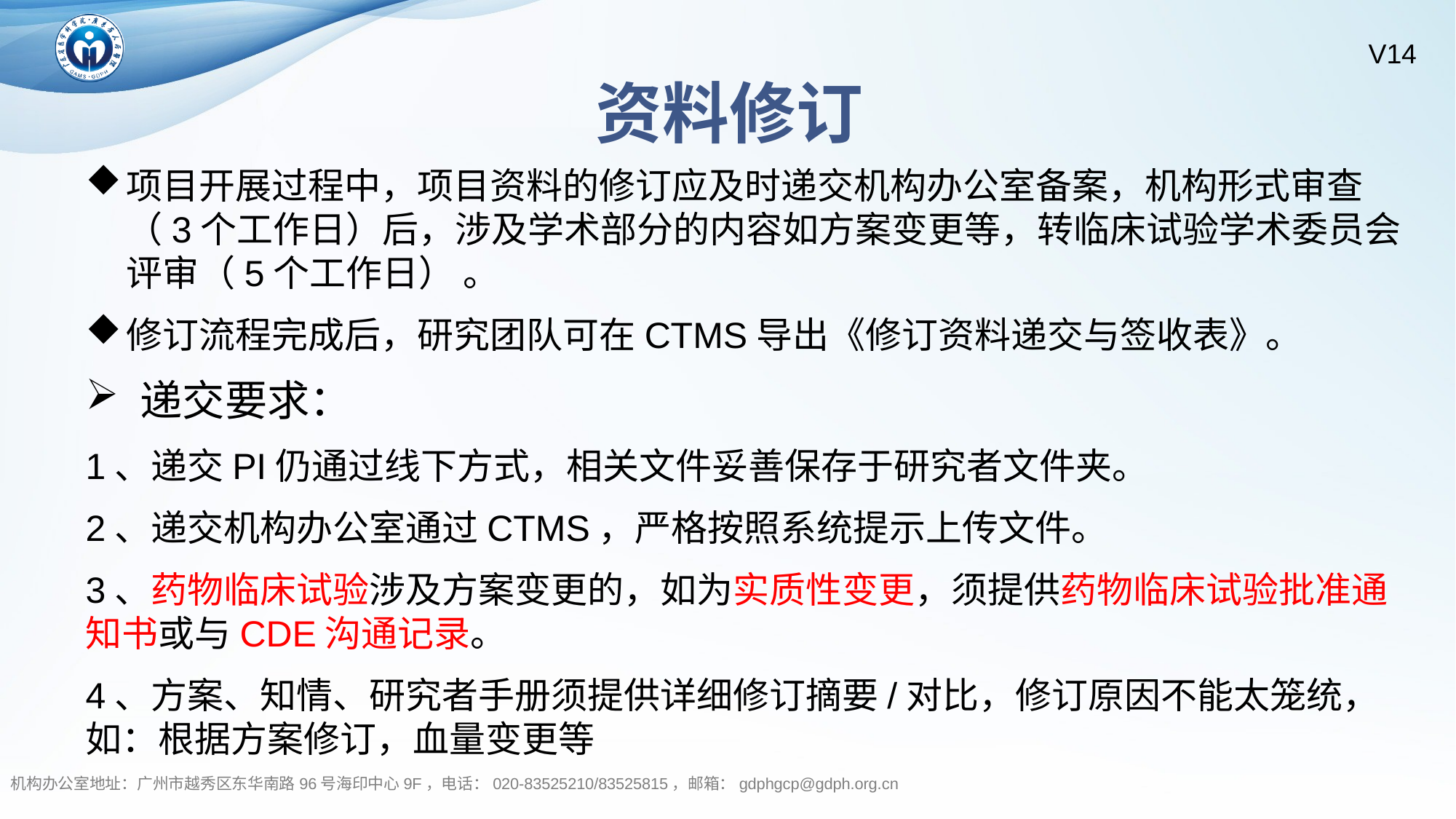

资料修订
项目开展过程中，项目资料的修订应及时递交机构办公室备案，机构形式审查（3个工作日）后，涉及学术部分的内容如方案变更等，转临床试验学术委员会评审（5个工作日） 。
修订流程完成后，研究团队可在CTMS导出《修订资料递交与签收表》。
递交要求：
1、递交PI仍通过线下方式，相关文件妥善保存于研究者文件夹。
2、递交机构办公室通过CTMS，严格按照系统提示上传文件。
3、药物临床试验涉及方案变更的，如为实质性变更，须提供药物临床试验批准通知书或与CDE沟通记录。
4、方案、知情、研究者手册须提供详细修订摘要/对比，修订原因不能太笼统，如：根据方案修订，血量变更等

机构办公室地址：广州市越秀区东华南路96号海印中心9F，电话：020-83525210/83525815，邮箱：gdphgcp@gdph.org.cn
14